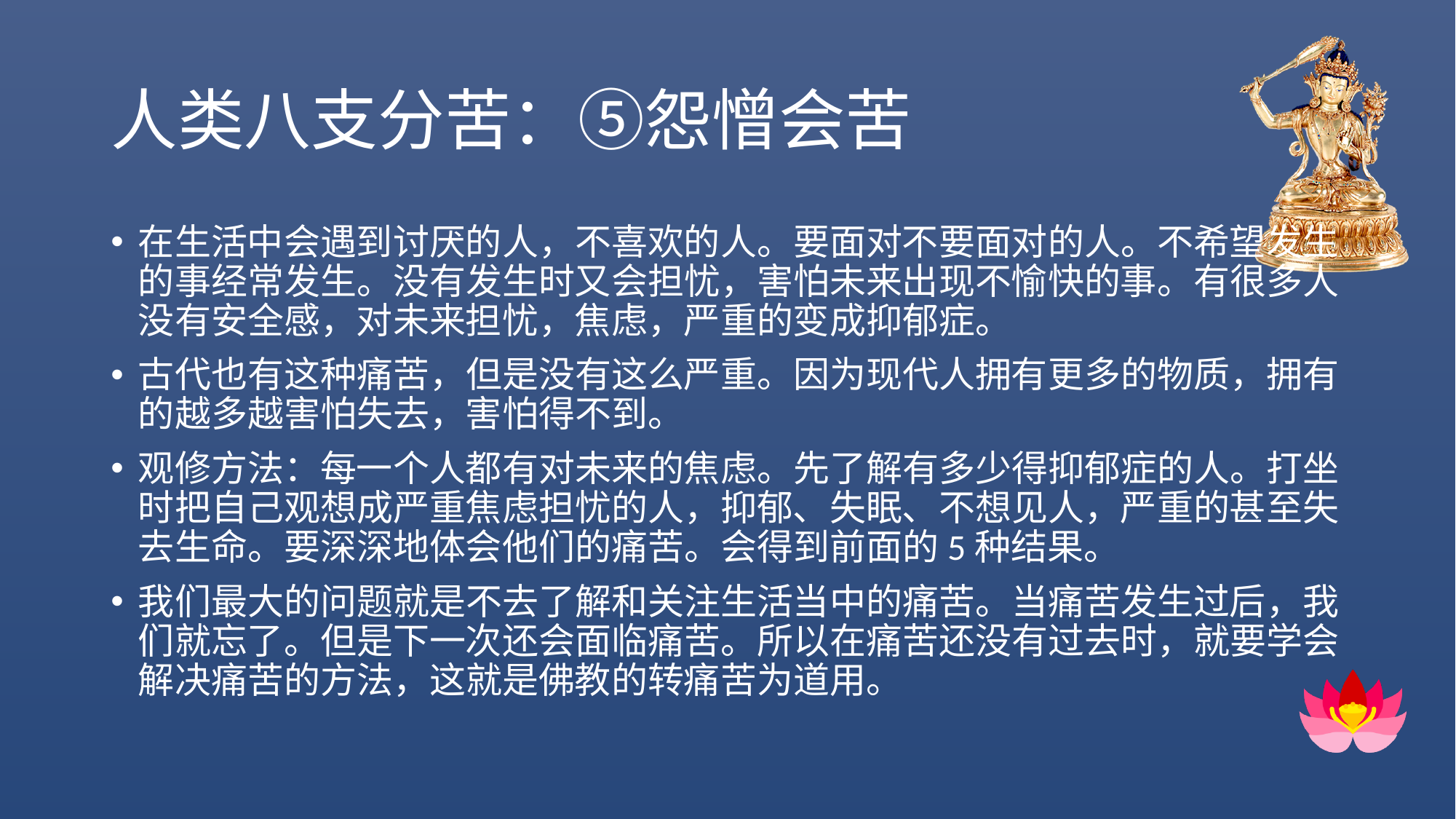

# 人类八支分苦：⑤怨憎会苦
在生活中会遇到讨厌的人，不喜欢的人。要面对不要面对的人。不希望发生的事经常发生。没有发生时又会担忧，害怕未来出现不愉快的事。有很多人没有安全感，对未来担忧，焦虑，严重的变成抑郁症。
古代也有这种痛苦，但是没有这么严重。因为现代人拥有更多的物质，拥有的越多越害怕失去，害怕得不到。
观修方法：每一个人都有对未来的焦虑。先了解有多少得抑郁症的人。打坐时把自己观想成严重焦虑担忧的人，抑郁、失眠、不想见人，严重的甚至失去生命。要深深地体会他们的痛苦。会得到前面的5种结果。
我们最大的问题就是不去了解和关注生活当中的痛苦。当痛苦发生过后，我们就忘了。但是下一次还会面临痛苦。所以在痛苦还没有过去时，就要学会解决痛苦的方法，这就是佛教的转痛苦为道用。